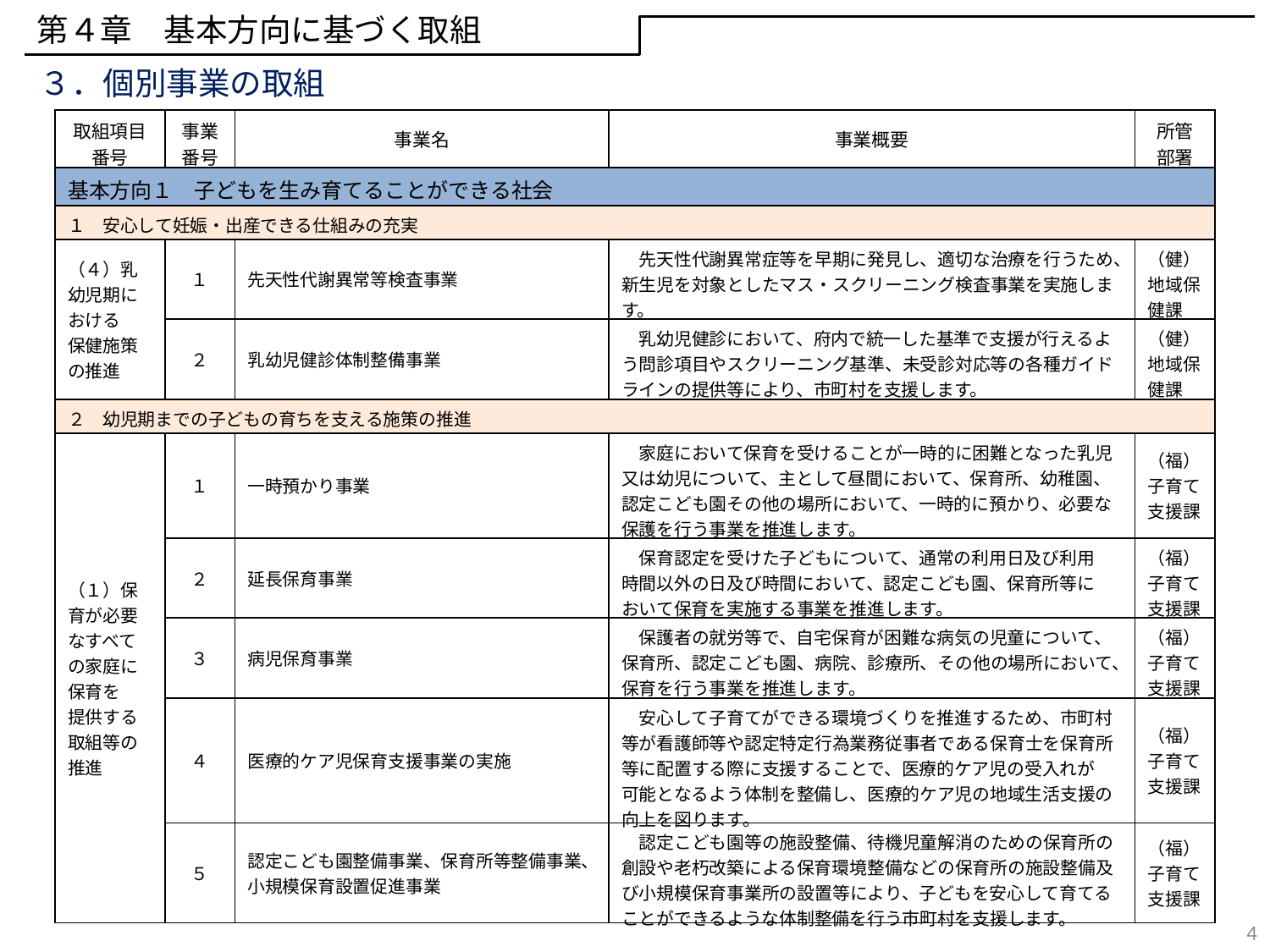

第４章　基本方向に基づく取組
３．個別事業の取組
| 取組項目 番号 | 事業 番号 | 事業名 | 事業概要 | 所管 部署 |
| --- | --- | --- | --- | --- |
| 基本方向１　子どもを生み育てることができる社会 |  |  |  |  |
| １　安心して妊娠・出産できる仕組みの充実 |  |  |  |  |
| （４）乳幼児期における 保健施策の推進 | １ | 先天性代謝異常等検査事業 | 先天性代謝異常症等を早期に発見し、適切な治療を行うため、新生児を対象としたマス・スクリーニング検査事業を実施します。 | （健）地域保健課 |
|  | ２ | 乳幼児健診体制整備事業 | 乳幼児健診において、府内で統一した基準で支援が行えるよう問診項目やスクリーニング基準、未受診対応等の各種ガイドラインの提供等により、市町村を支援します。 | （健）地域保健課 |
| ２　幼児期までの子どもの育ちを支える施策の推進 |  |  |  |  |
| （１）保育が必要なすべての家庭に保育を 提供する取組等の推進 | １ | 一時預かり事業 | 家庭において保育を受けることが一時的に困難となった乳児又は幼児について、主として昼間において、保育所、幼稚園、 認定こども園その他の場所において、一時的に預かり、必要な保護を行う事業を推進します。 | （福）子育て支援課 |
|  | ２ | 延長保育事業 | 保育認定を受けた子どもについて、通常の利用日及び利用 時間以外の日及び時間において、認定こども園、保育所等に おいて保育を実施する事業を推進します。 | （福）子育て支援課 |
|  | ３ | 病児保育事業 | 保護者の就労等で、自宅保育が困難な病気の児童について、保育所、認定こども園、病院、診療所、その他の場所において、保育を行う事業を推進します。 | （福）子育て支援課 |
|  | ４ | 医療的ケア児保育支援事業の実施 | 安心して子育てができる環境づくりを推進するため、市町村等が看護師等や認定特定行為業務従事者である保育士を保育所等に配置する際に支援することで、医療的ケア児の受入れが 可能となるよう体制を整備し、医療的ケア児の地域生活支援の向上を図ります。 | （福）子育て支援課 |
|  | ５ | 認定こども園整備事業、保育所等整備事業、小規模保育設置促進事業 | 認定こども園等の施設整備、待機児童解消のための保育所の創設や老朽改築による保育環境整備などの保育所の施設整備及び小規模保育事業所の設置等により、子どもを安心して育てることができるような体制整備を行う市町村を支援します。 | （福）子育て支援課 |
4